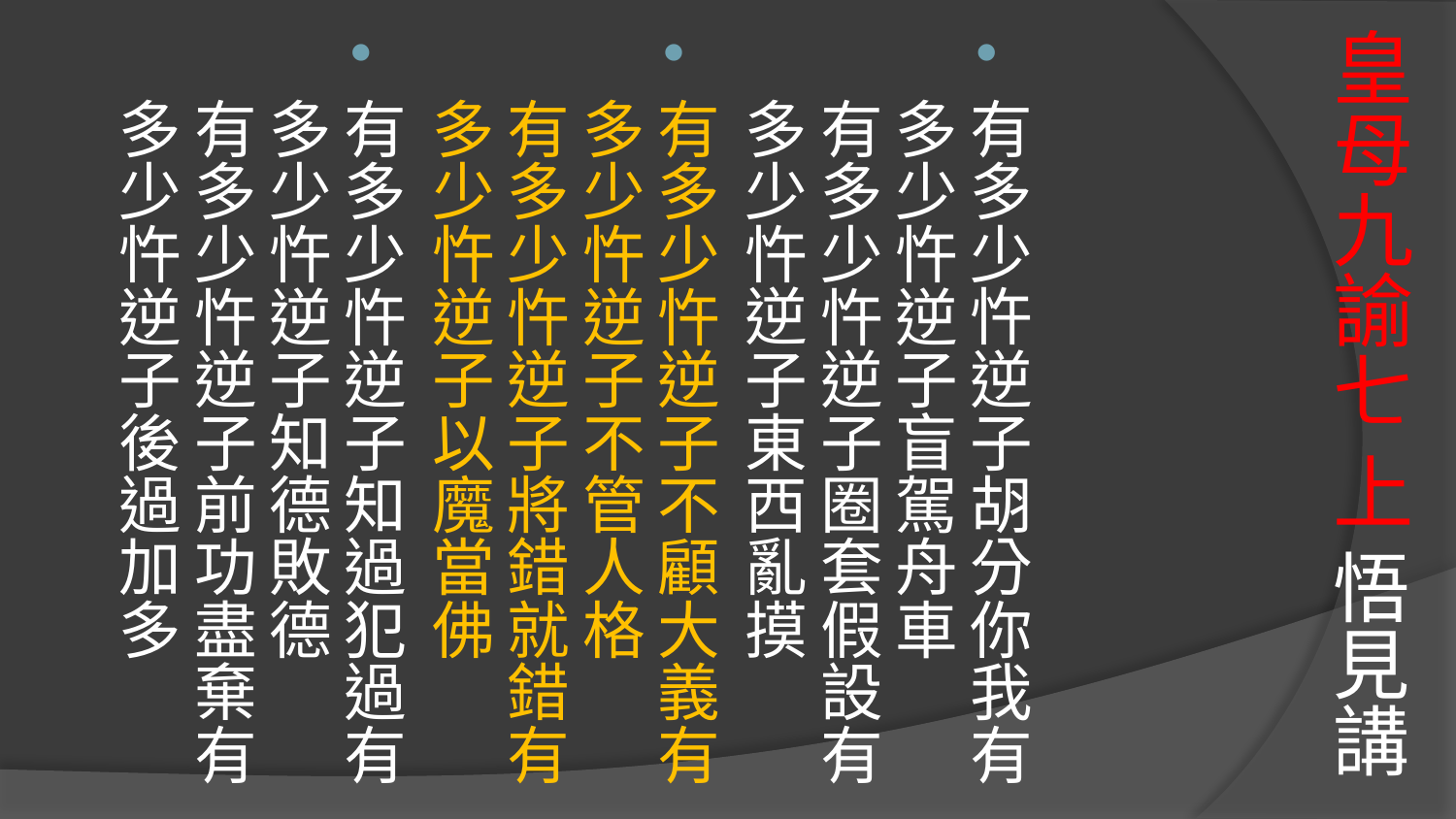

# 皇母九諭七 上 悟見講
有多少忤逆子胡分你我有多少忤逆子盲駕舟車
有多少忤逆子圈套假設有多少忤逆子東西亂摸
有多少忤逆子不顧大義有多少忤逆子不管人格
有多少忤逆子將錯就錯有多少忤逆子以魔當佛
有多少忤逆子知過犯過有多少忤逆子知德敗德
有多少忤逆子前功盡棄有多少忤逆子後過加多